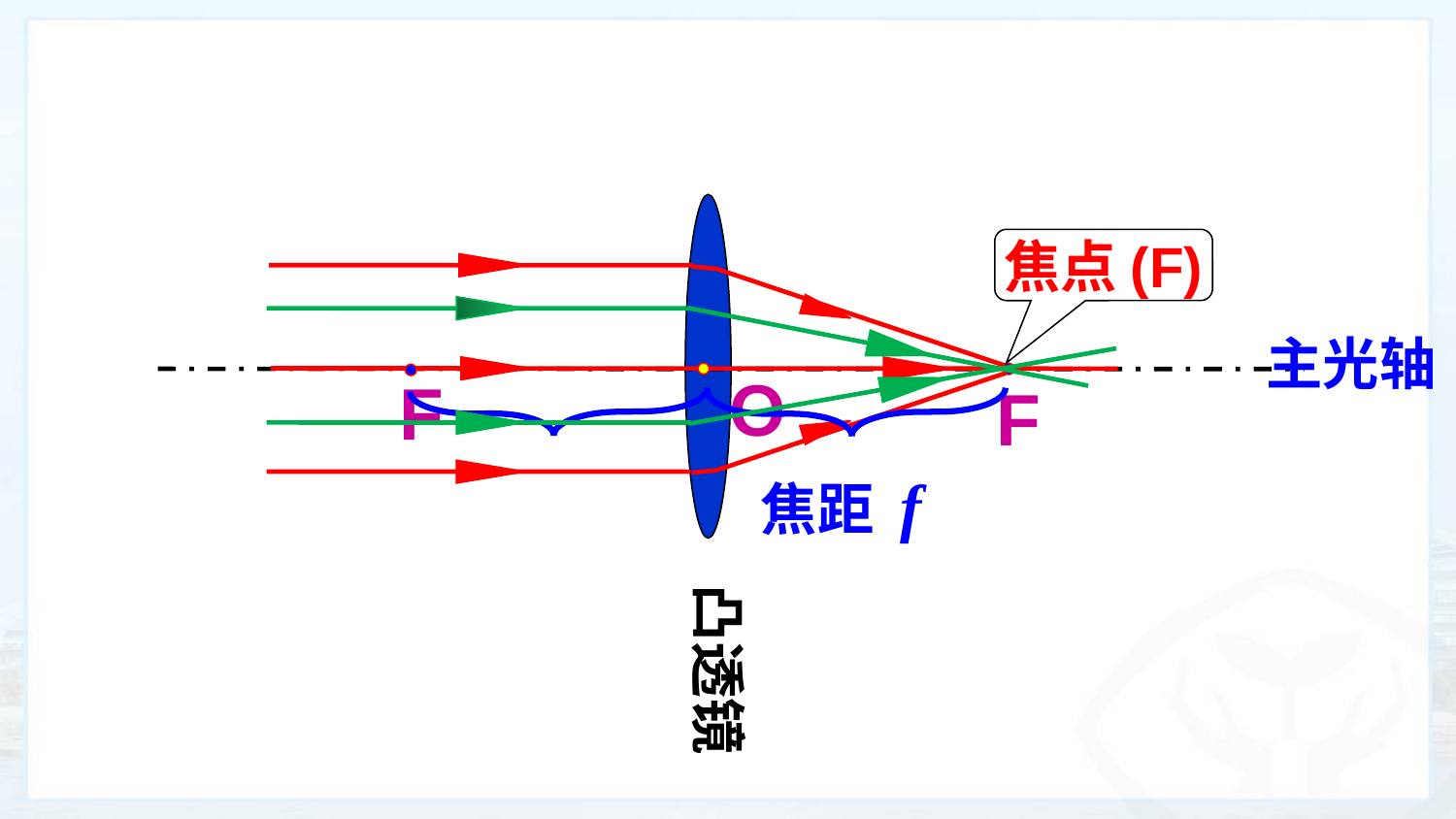

焦点(F)

主光轴

O

F

F

焦距 f

凸透镜